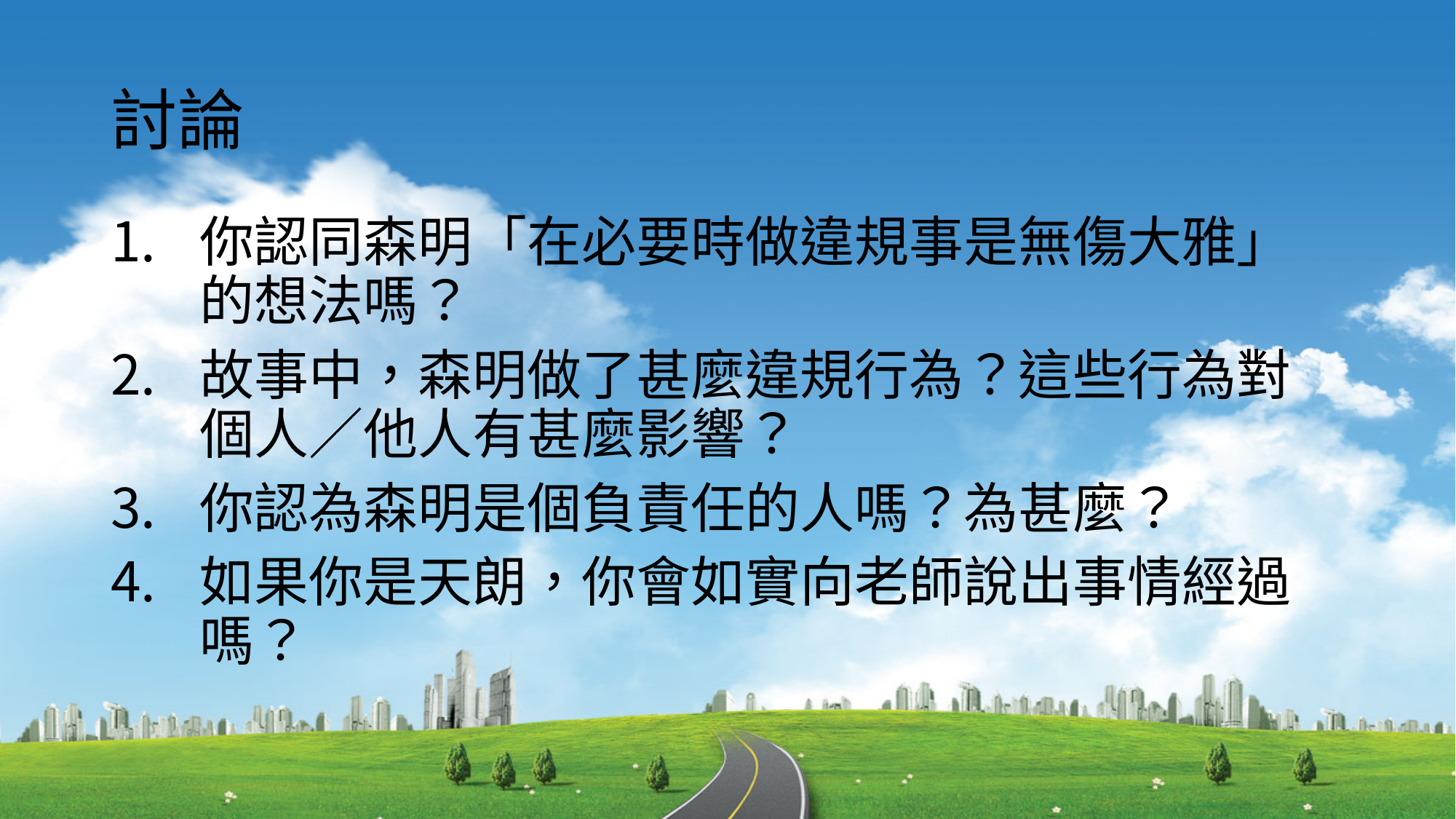

# 討論
你認同森明「在必要時做違規事是無傷大雅」的想法嗎？
故事中，森明做了甚麼違規行為？這些行為對個人／他人有甚麼影響？
你認為森明是個負責任的人嗎？為甚麼？
如果你是天朗，你會如實向老師說出事情經過嗎？